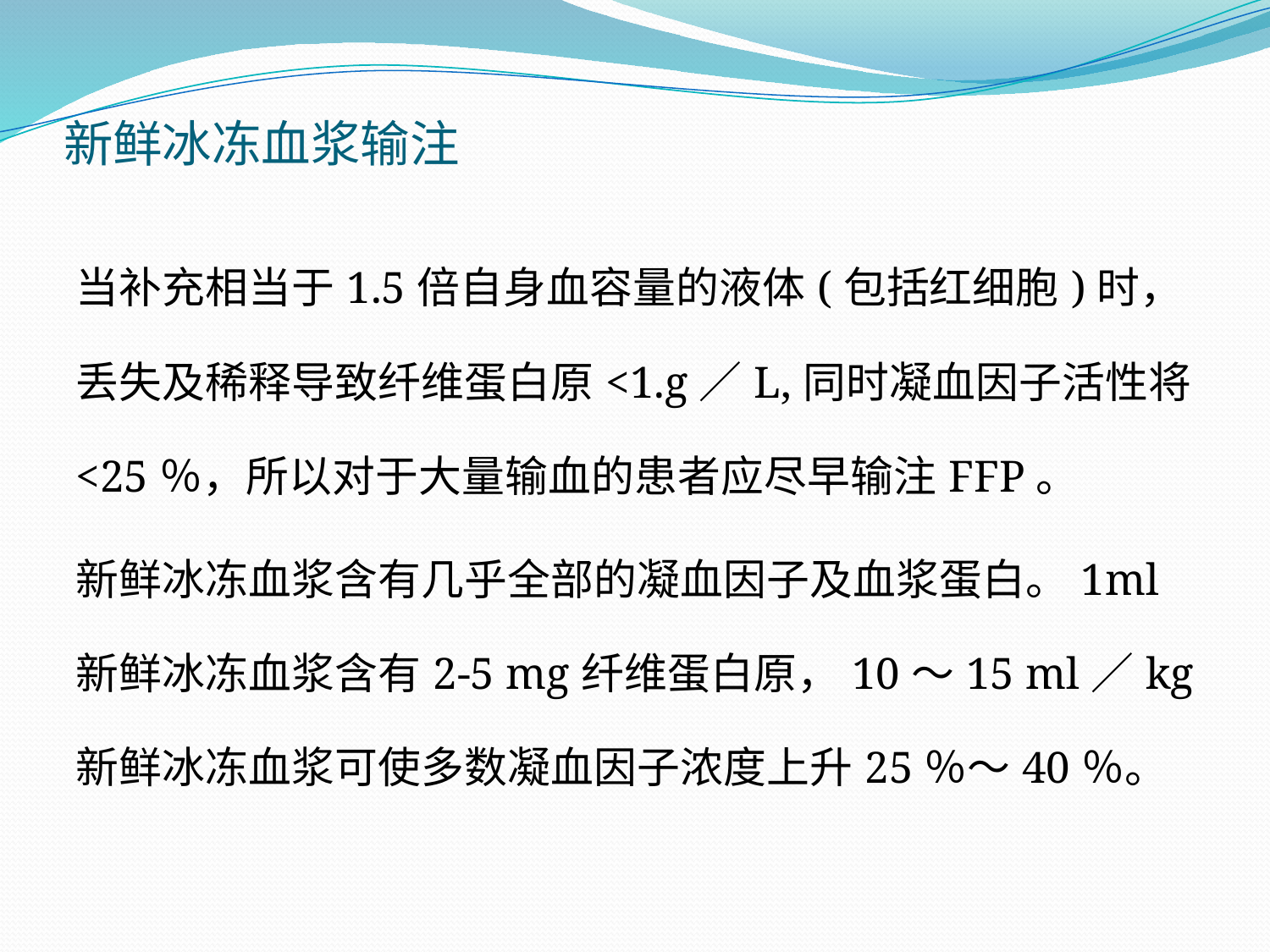

# 新鲜冰冻血浆输注
当补充相当于1.5倍自身血容量的液体(包括红细胞)时，丢失及稀释导致纤维蛋白原<1.g／L,同时凝血因子活性将<25％，所以对于大量输血的患者应尽早输注FFP。
新鲜冰冻血浆含有几乎全部的凝血因子及血浆蛋白。1ml新鲜冰冻血浆含有2-5 mg纤维蛋白原，10～15 ml／kg新鲜冰冻血浆可使多数凝血因子浓度上升25％～40％。